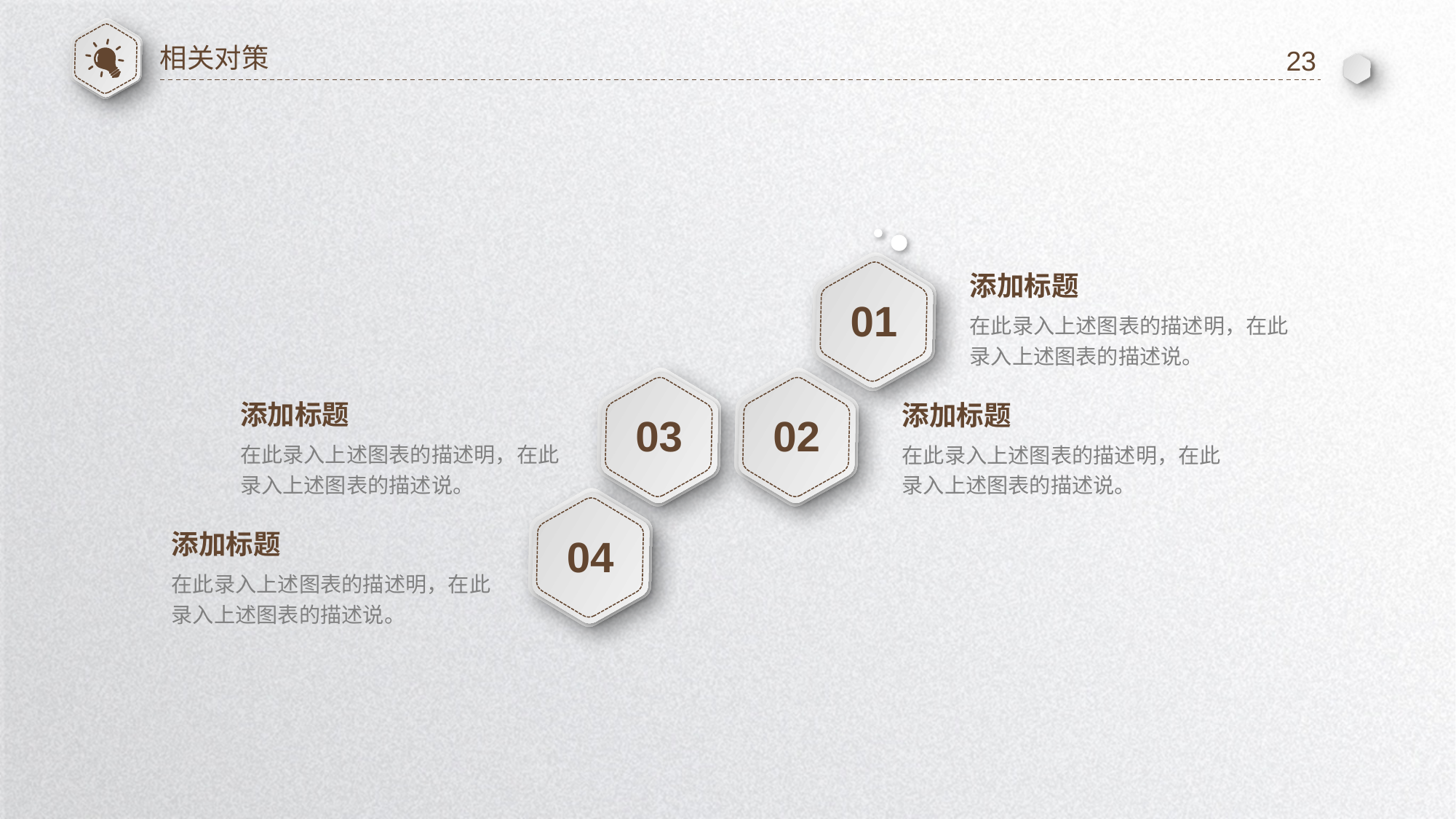

相关对策

23

添加标题

01
在此录入上述图表的描述明，在此录入上述图表的描述说。

添加标题
添加标题
03
02
在此录入上述图表的描述明，在此录入上述图表的描述说。
在此录入上述图表的描述明，在此录入上述图表的描述说。

添加标题
04
在此录入上述图表的描述明，在此录入上述图表的描述说。